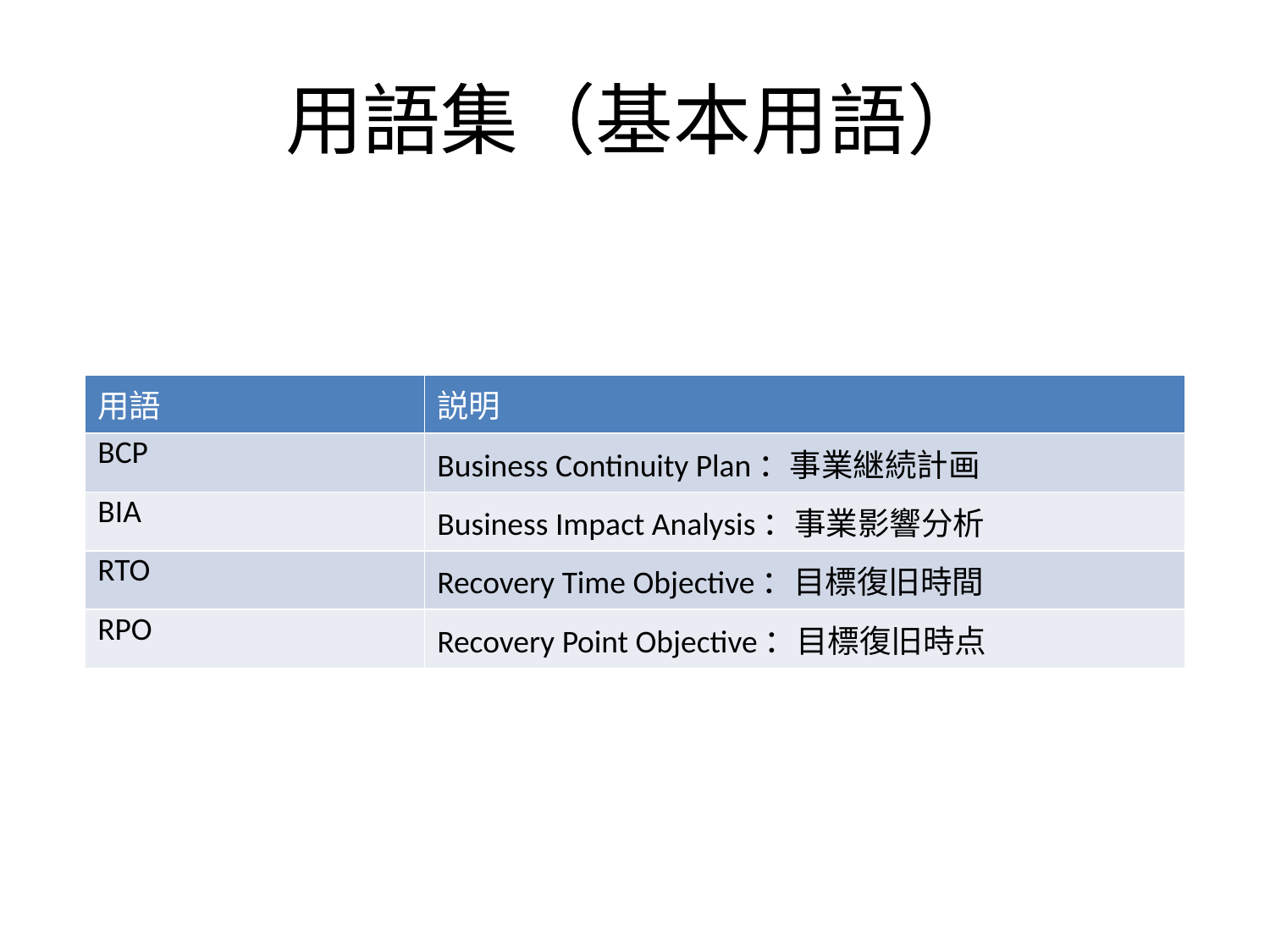

# 用語集（基本用語）
| 用語 | 説明 |
| --- | --- |
| BCP | Business Continuity Plan：事業継続計画 |
| BIA | Business Impact Analysis：事業影響分析 |
| RTO | Recovery Time Objective：目標復旧時間 |
| RPO | Recovery Point Objective：目標復旧時点 |